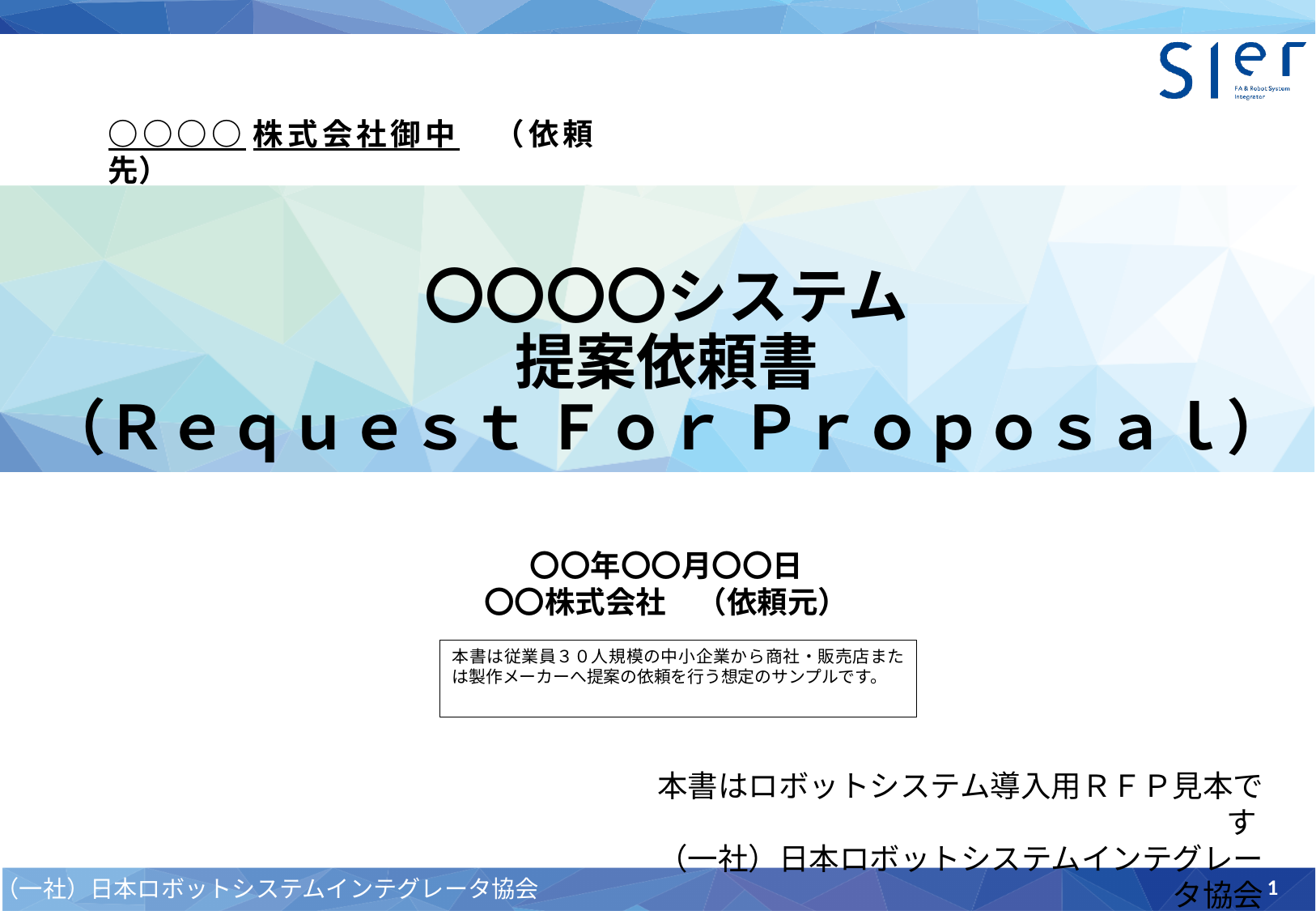

○○○○株式会社御中　（依頼先）
# 〇〇〇〇システム 提案依頼書 （Ｒｅｑｕｅｓｔ Ｆｏｒ Ｐｒｏｐｏｓａｌ）
〇〇年〇〇月〇〇日
〇〇株式会社　（依頼元）
本書は従業員３０人規模の中小企業から商社・販売店または製作メーカーへ提案の依頼を行う想定のサンプルです。
本書はロボットシステム導入用ＲＦＰ見本です
（一社）日本ロボットシステムインテグレータ協会
1